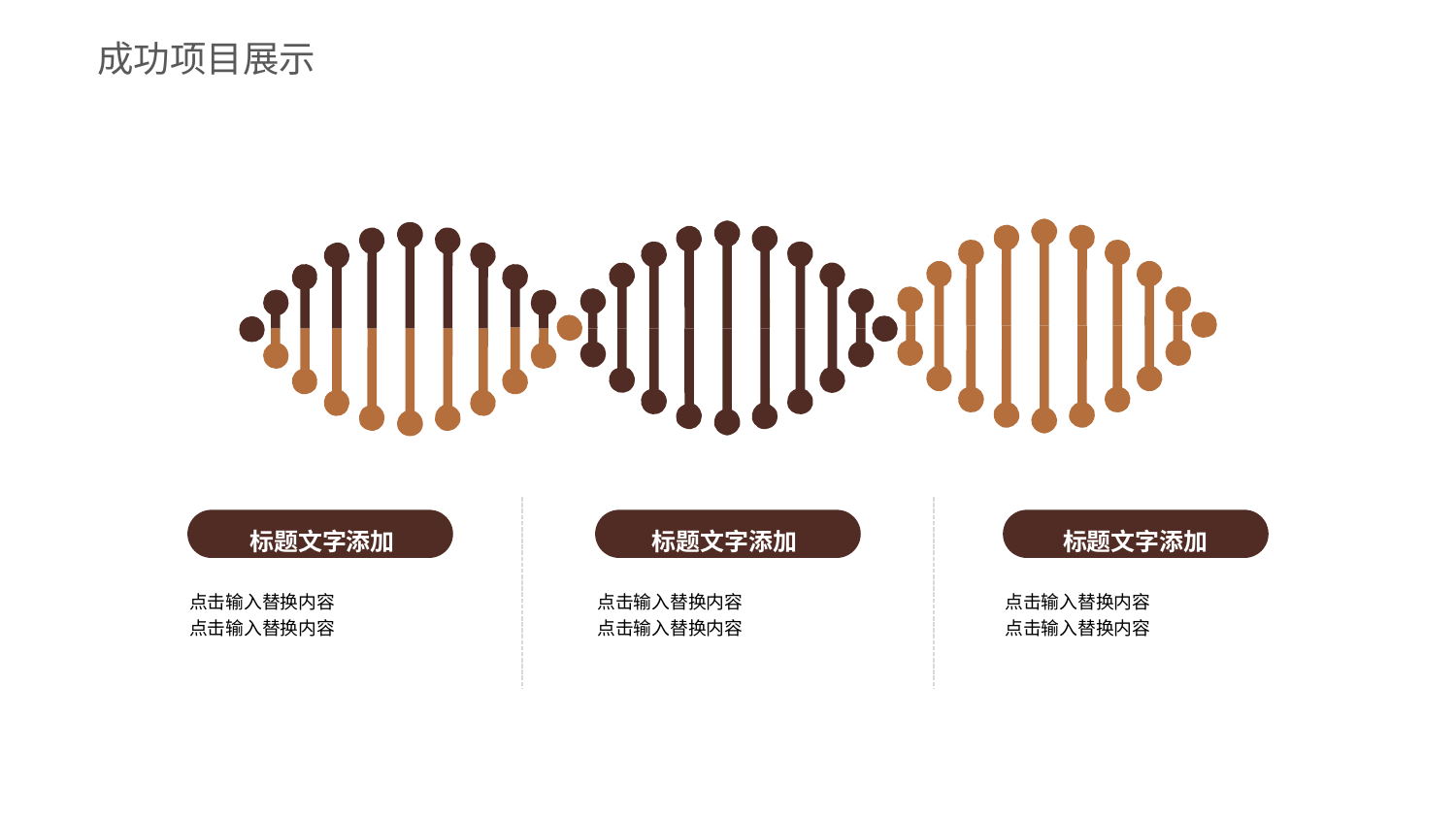

成功项目展示

标题文字添加
标题文字添加
标题文字添加
点击输入替换内容
点击输入替换内容
点击输入替换内容
点击输入替换内容
点击输入替换内容
点击输入替换内容